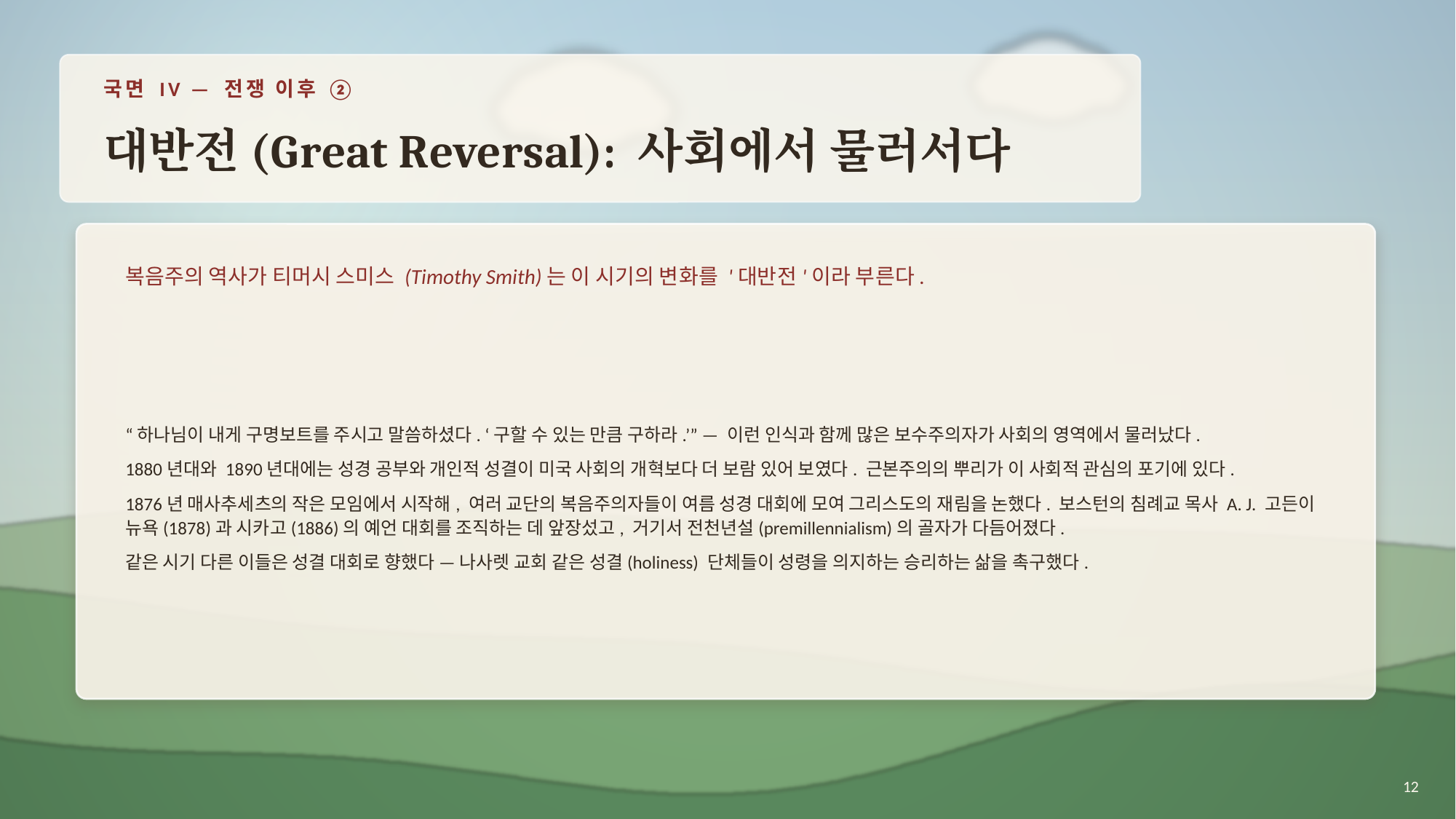

국면 IV — 전쟁 이후 ②
대반전(Great Reversal): 사회에서 물러서다

복음주의 역사가 티머시 스미스 (Timothy Smith)는 이 시기의 변화를 '대반전'이라 부른다.
“하나님이 내게 구명보트를 주시고 말씀하셨다. ‘구할 수 있는 만큼 구하라.’” — 이런 인식과 함께 많은 보수주의자가 사회의 영역에서 물러났다.
1880년대와 1890년대에는 성경 공부와 개인적 성결이 미국 사회의 개혁보다 더 보람 있어 보였다. 근본주의의 뿌리가 이 사회적 관심의 포기에 있다.
1876년 매사추세츠의 작은 모임에서 시작해, 여러 교단의 복음주의자들이 여름 성경 대회에 모여 그리스도의 재림을 논했다. 보스턴의 침례교 목사 A. J. 고든이 뉴욕(1878)과 시카고(1886)의 예언 대회를 조직하는 데 앞장섰고, 거기서 전천년설(premillennialism)의 골자가 다듬어졌다.
같은 시기 다른 이들은 성결 대회로 향했다 — 나사렛 교회 같은 성결(holiness) 단체들이 성령을 의지하는 승리하는 삶을 촉구했다.
12